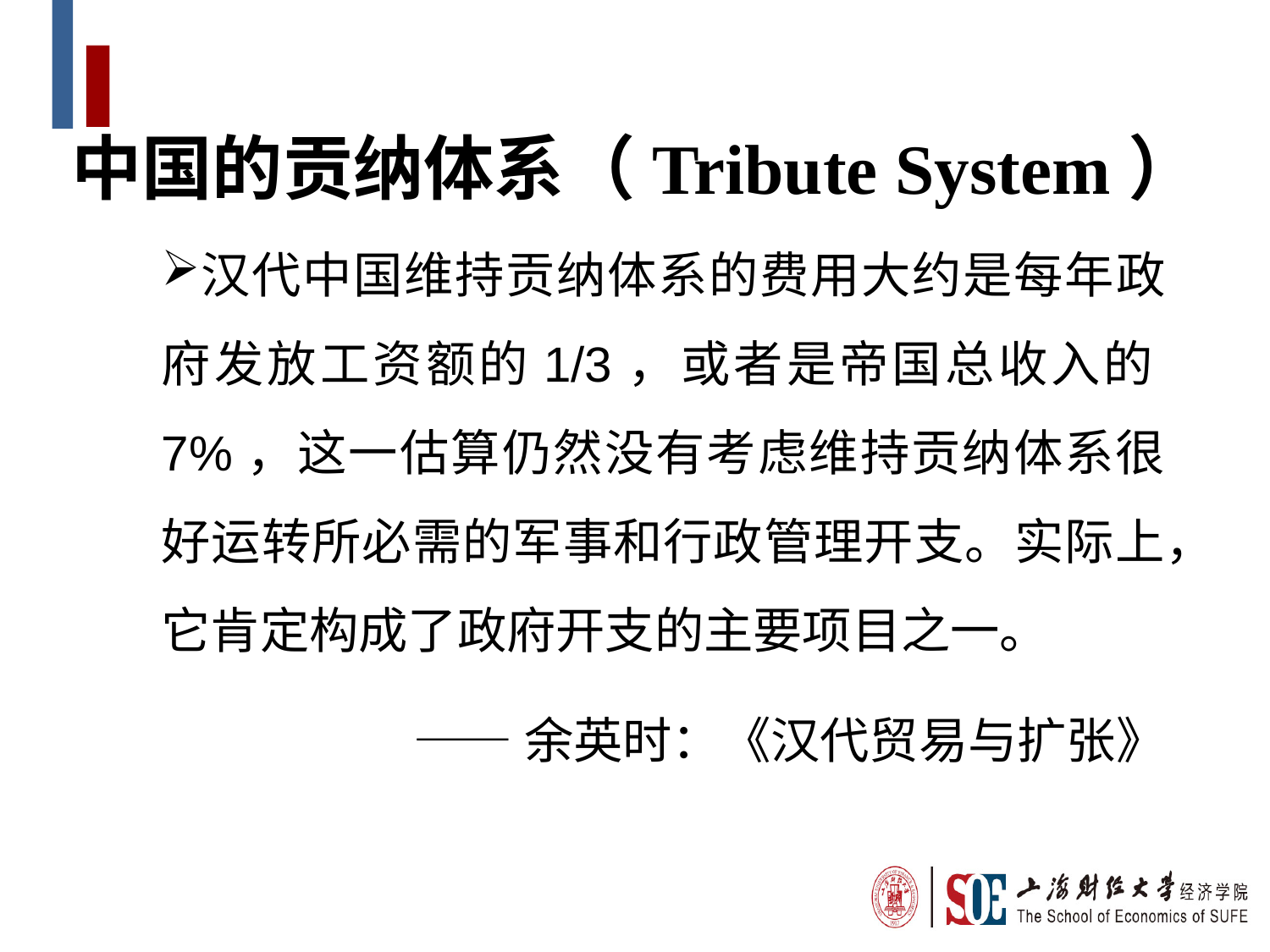

中国的贡纳体系（Tribute System）
汉代中国维持贡纳体系的费用大约是每年政府发放工资额的1/3，或者是帝国总收入的7%，这一估算仍然没有考虑维持贡纳体系很好运转所必需的军事和行政管理开支。实际上，它肯定构成了政府开支的主要项目之一。
——余英时：《汉代贸易与扩张》